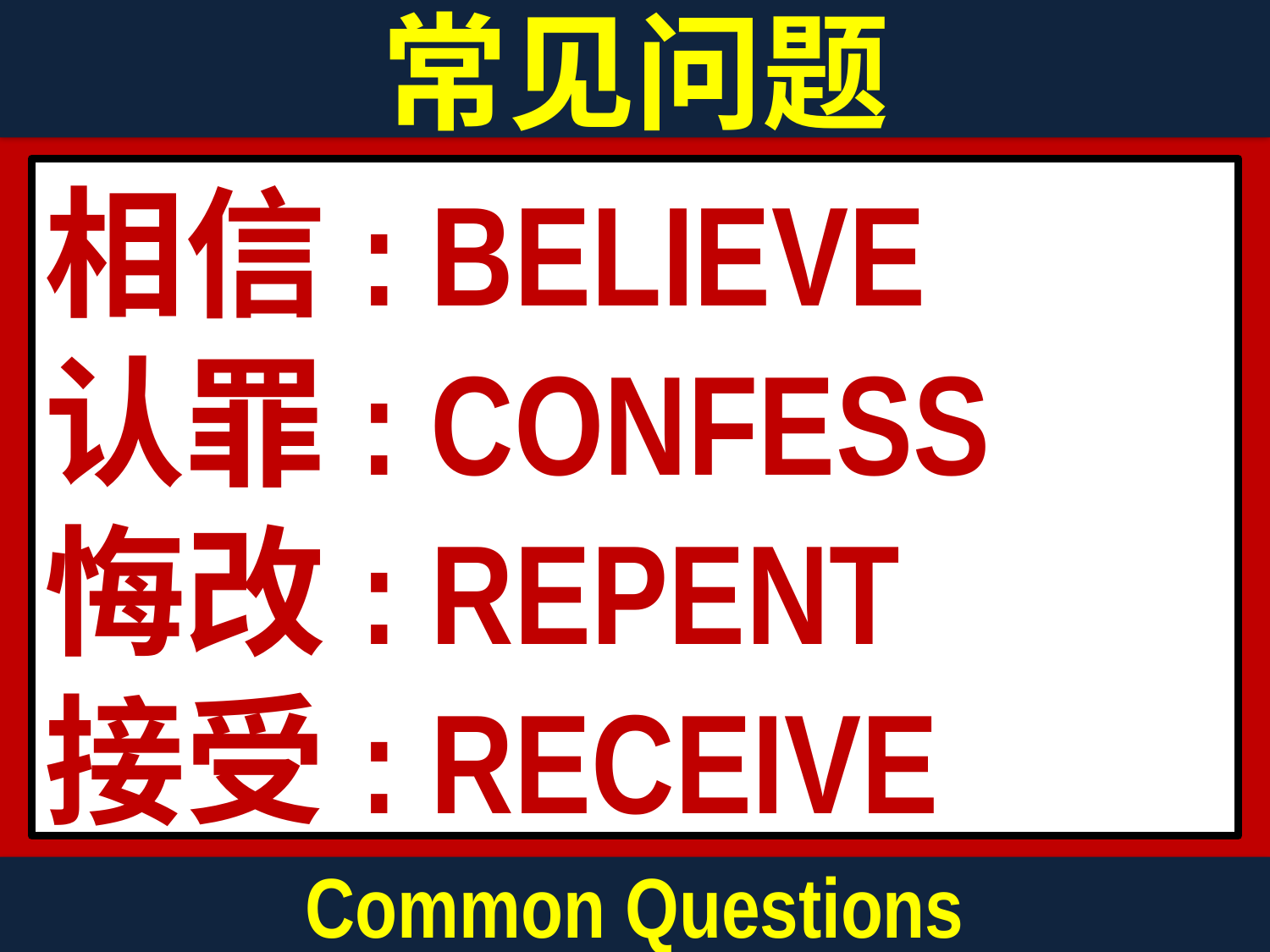

常见问题
相信: BELIEVE
认罪: CONFESS
悔改: REPENT
接受: RECEIVE

Common Questions